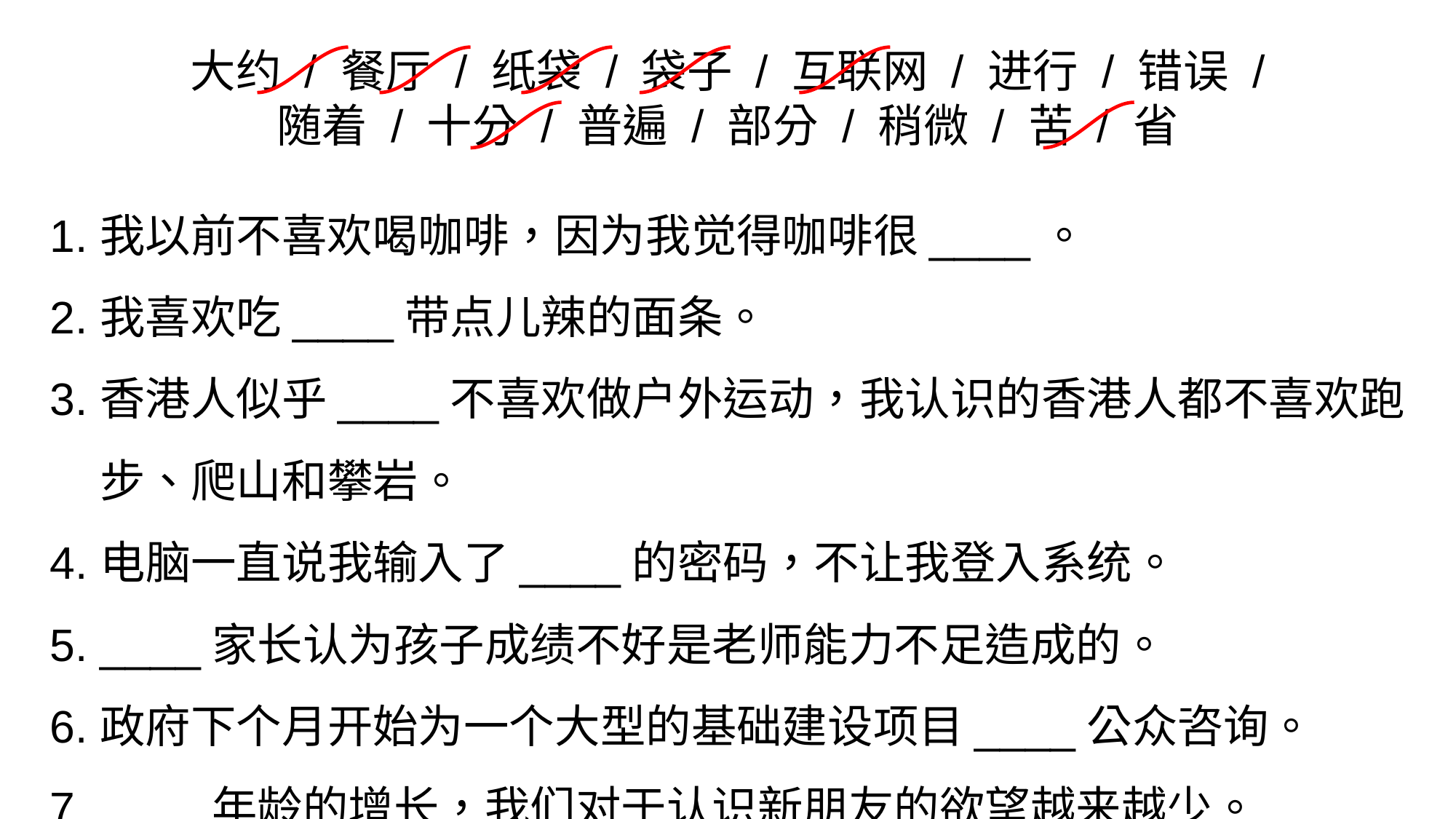

大约 / 餐厅 / 纸袋 / 袋子 / 互联网 / 进行 / 错误 /
随着 / 十分 / 普遍 / 部分 / 稍微 / 苦 / 省

我以前不喜欢喝咖啡，因为我觉得咖啡很____。
我喜欢吃____带点儿辣的面条。
香港人似乎____不喜欢做户外运动，我认识的香港人都不喜欢跑步、爬山和攀岩。
电脑一直说我输入了____的密码，不让我登入系统。
____家长认为孩子成绩不好是老师能力不足造成的。
政府下个月开始为一个大型的基础建设项目____公众咨询。
____年龄的增长，我们对于认识新朋友的欲望越来越少。